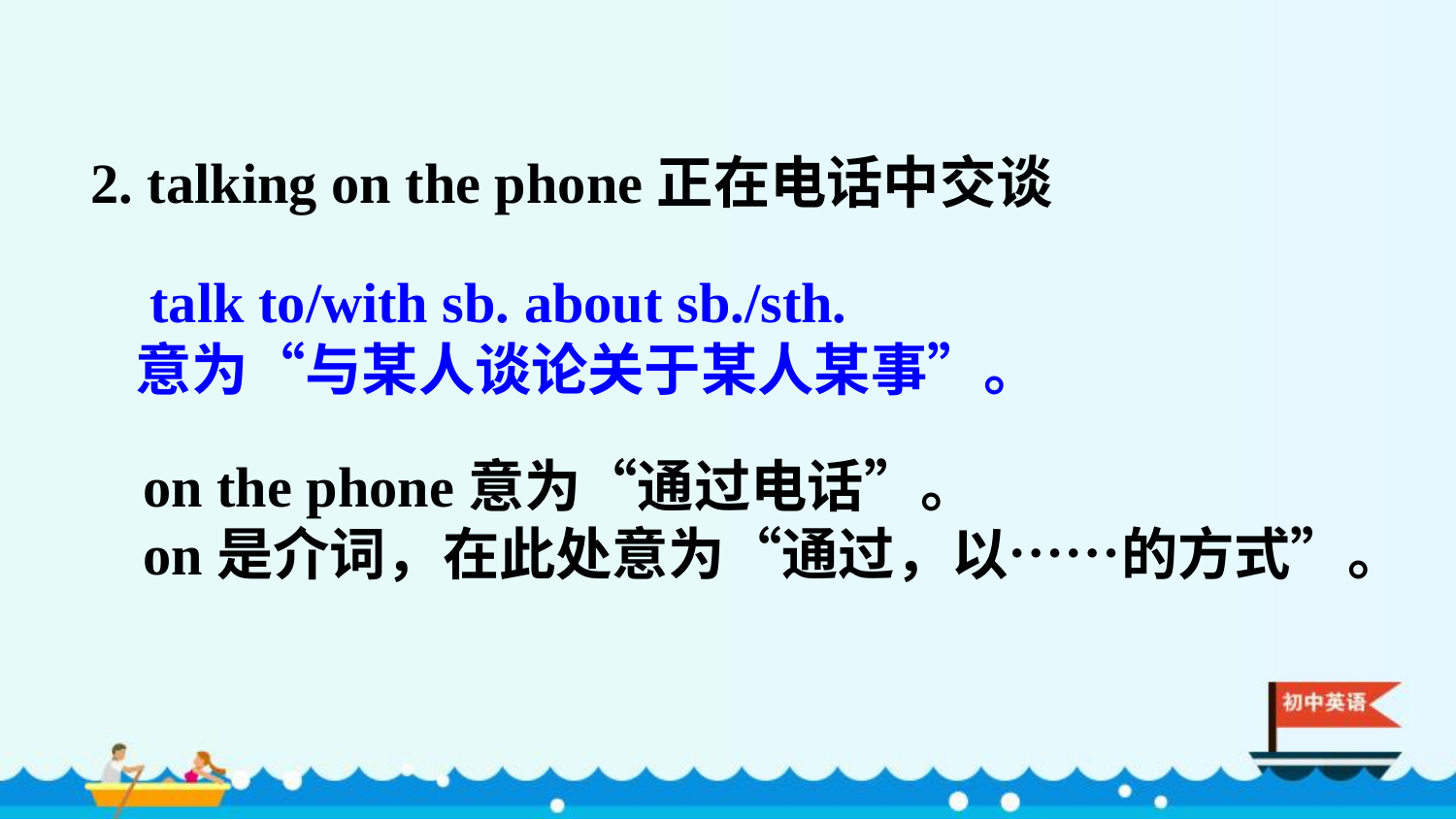

2. talking on the phone正在电话中交谈
 talk to/with sb. about sb./sth.
意为“与某人谈论关于某人某事”。
on the phone意为“通过电话”。
on是介词，在此处意为“通过，以……的方式”。